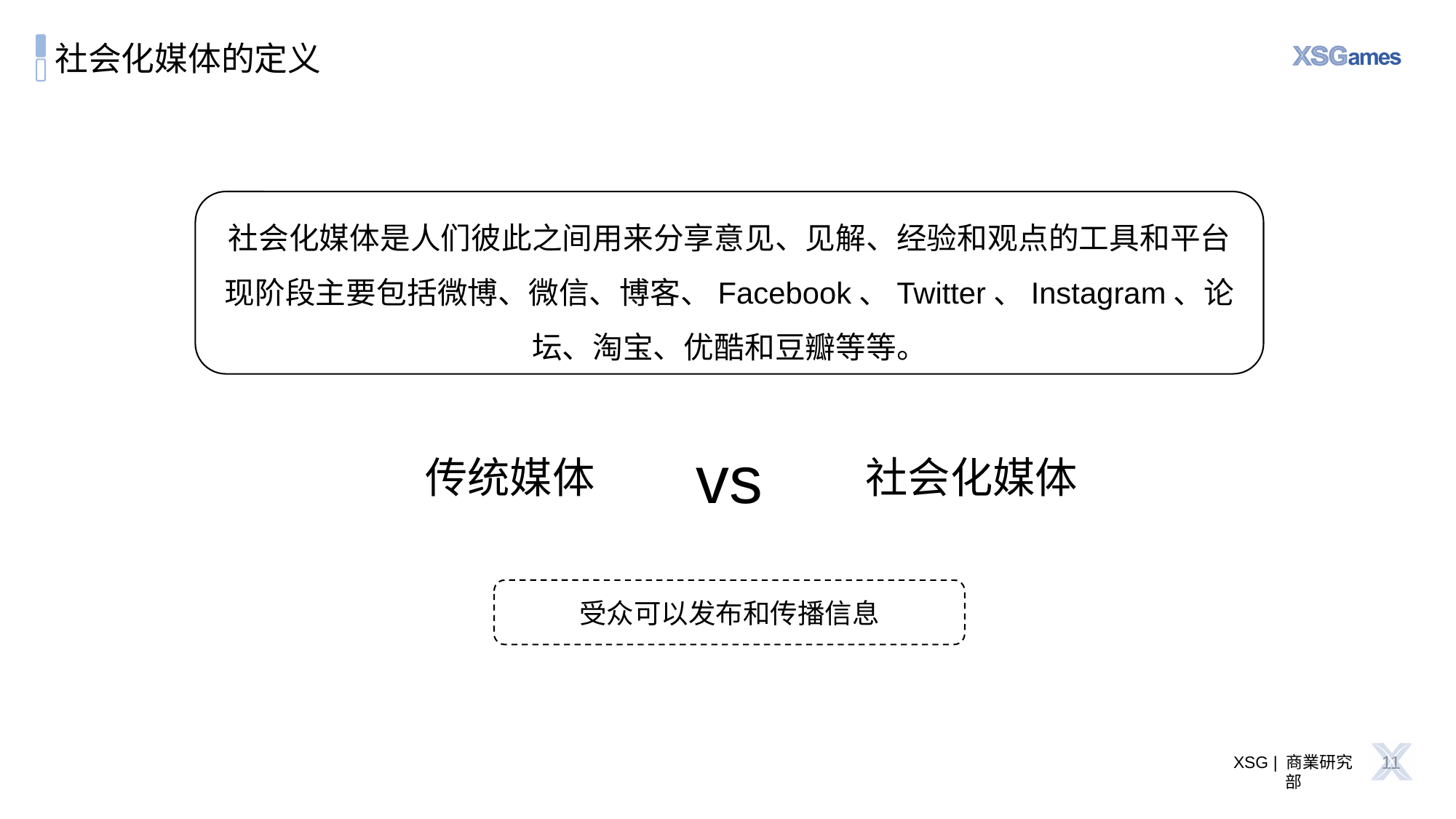

# 社会化媒体的定义
社会化媒体是人们彼此之间用来分享意见、见解、经验和观点的工具和平台
现阶段主要包括微博、微信、博客、Facebook、Twitter、Instagram、论坛、淘宝、优酷和豆瓣等等。
vs
传统媒体
社会化媒体
受众可以发布和传播信息
11